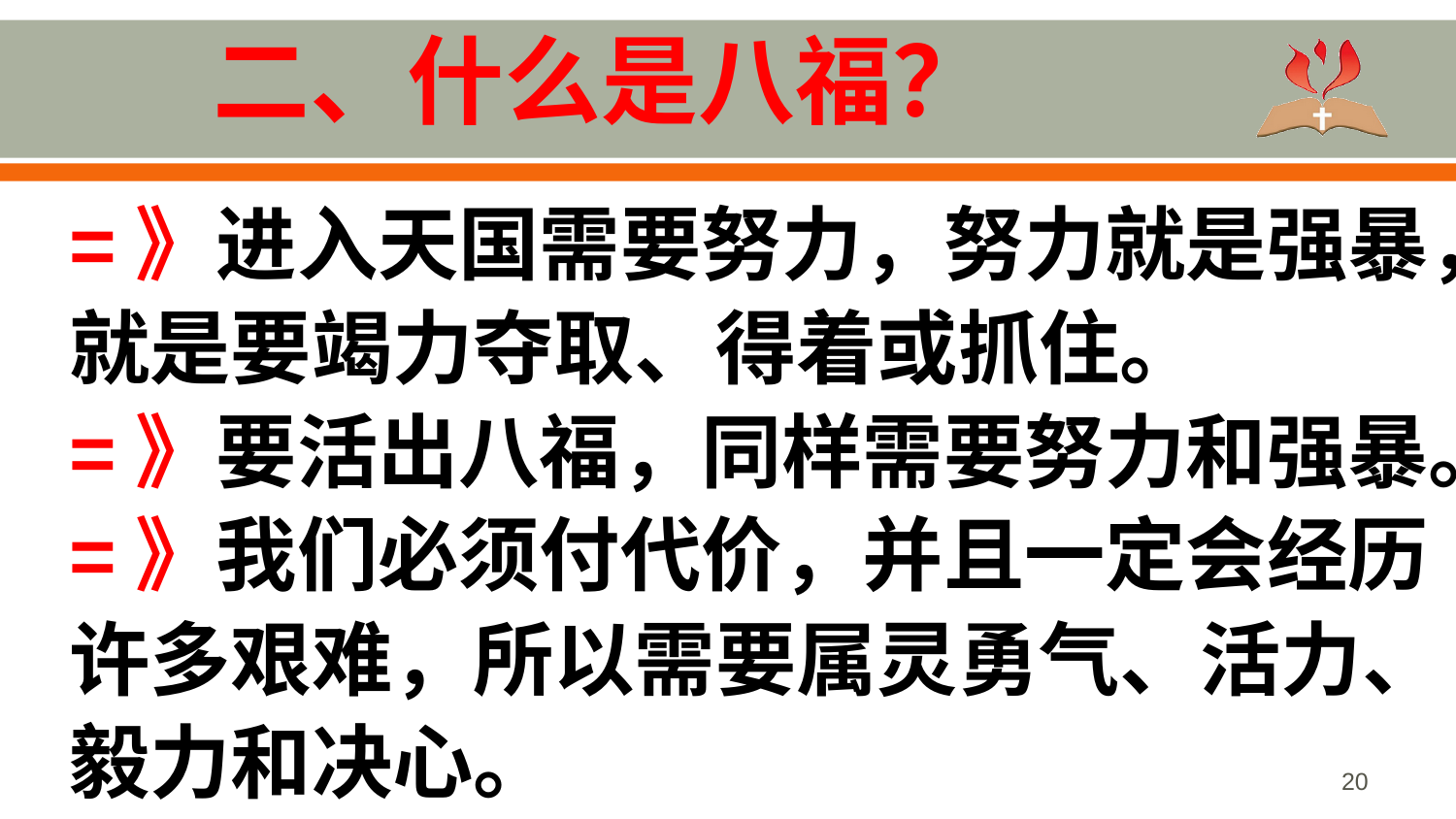

# 二、什么是八福？
=》进入天国需要努力，努力就是强暴，就是要竭力夺取、得着或抓住。
=》要活出八福，同样需要努力和强暴。
=》我们必须付代价，并且一定会经历
许多艰难，所以需要属灵勇气、活力、毅力和决心。

20